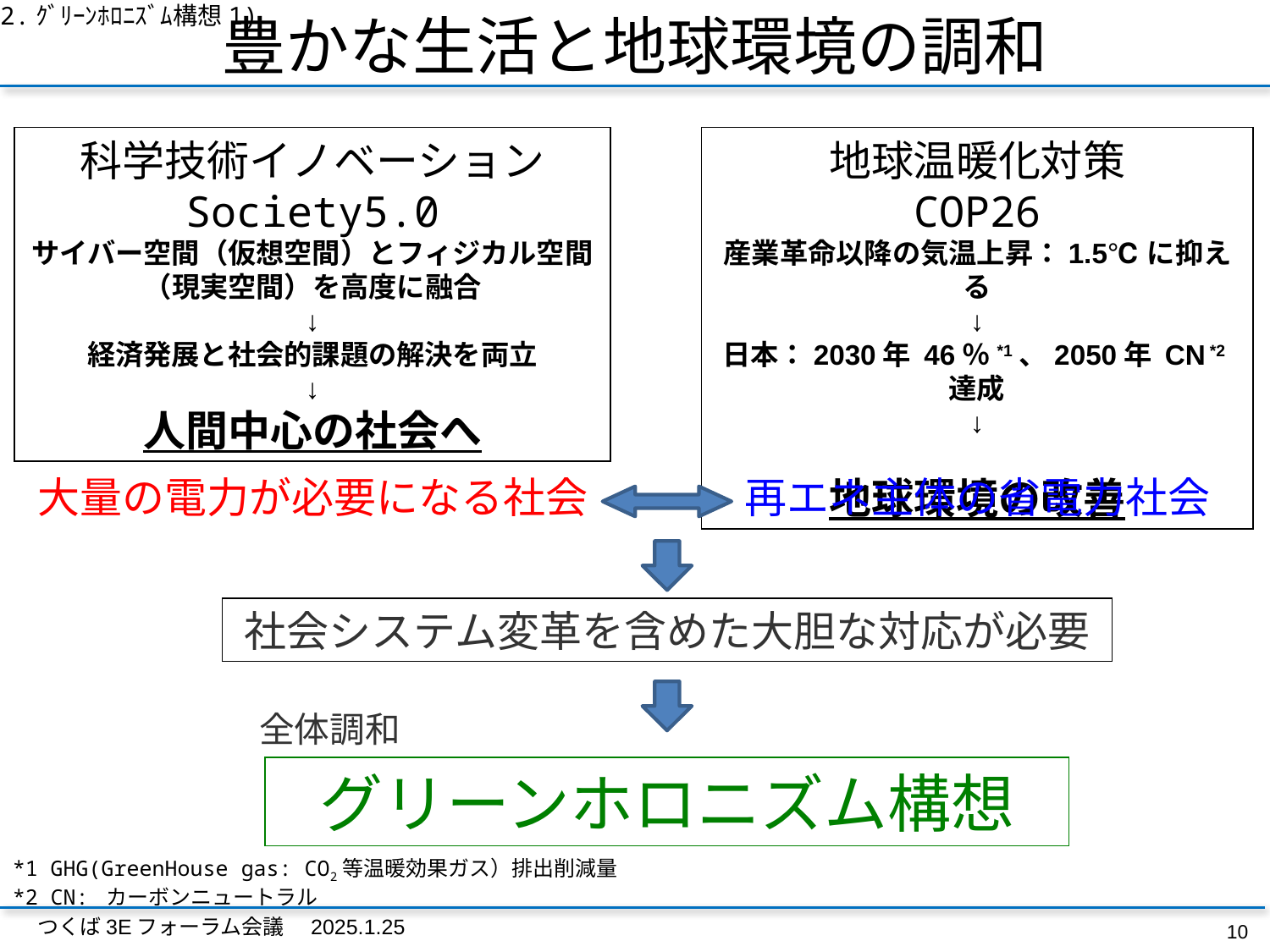

# 豊かな生活と地球環境の調和
2.ｸﾞﾘｰﾝﾎﾛﾆｽﾞﾑ構想1)
科学技術イノベーション
Society5.0
サイバー空間（仮想空間）とフィジカル空間（現実空間）を高度に融合
↓
経済発展と社会的課題の解決を両立
↓
人間中心の社会へ
地球温暖化対策
COP26
産業革命以降の気温上昇：1.5℃に抑える
↓
日本：2030年 46％*1、2050年 CN *2達成
↓

地球環境の改善
大量の電力が必要になる社会
再エネ主体の省電力社会

社会システム変革を含めた大胆な対応が必要

全体調和
グリーンホロニズム構想
*1 GHG(GreenHouse gas: CO2等温暖効果ガス）排出削減量
*2 CN: カーボンニュートラル